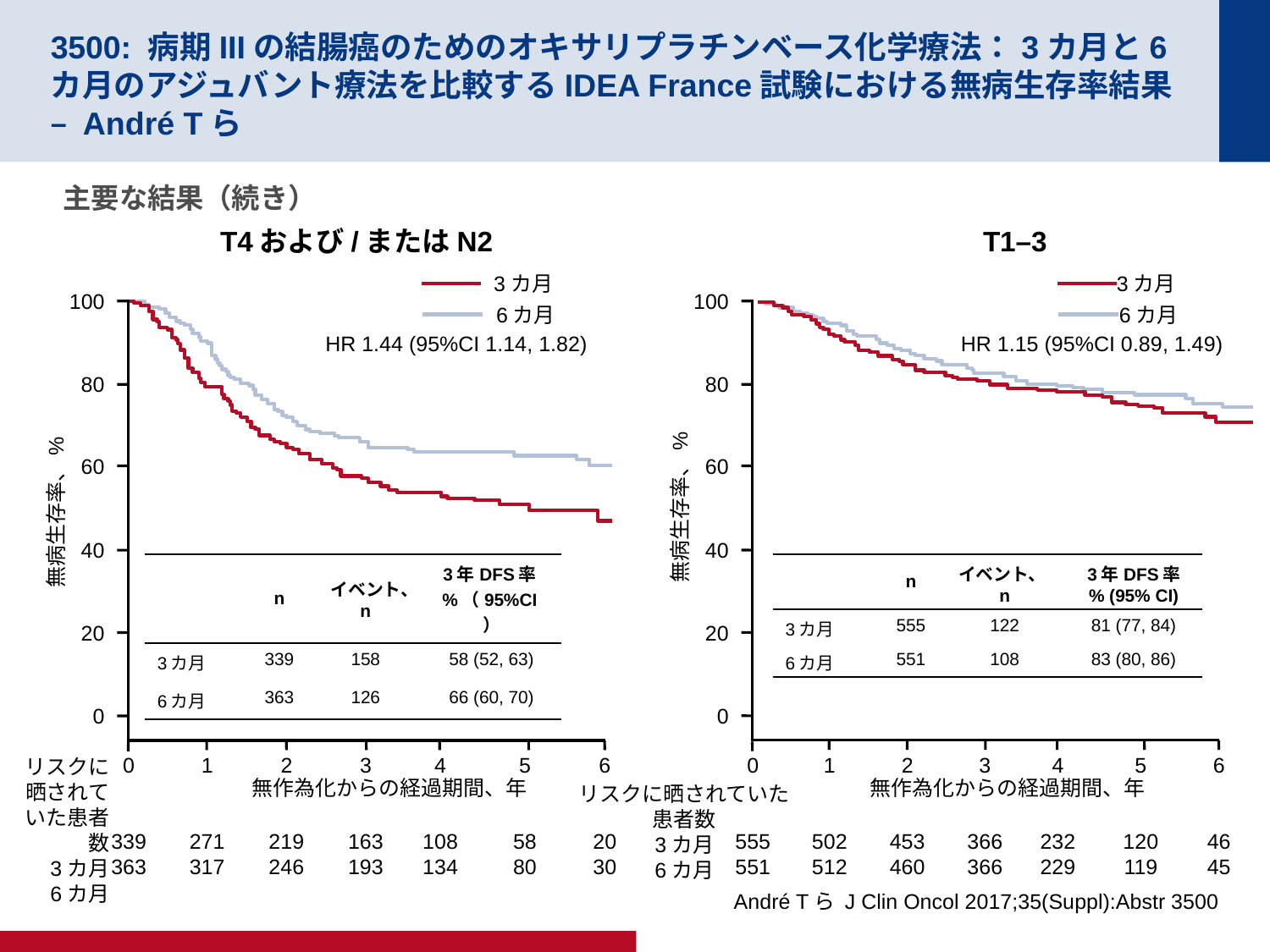

# 3500: 病期IIIの結腸癌のためのオキサリプラチンベース化学療法：3カ月と6カ月のアジュバント療法を比較するIDEA France試験における無病生存率結果 – André Tら
主要な結果（続き）
T4および/またはN2
T1–3
3カ月
6カ月
HR 1.44 (95%CI 1.14, 1.82)
3カ月
6カ月
HR 1.15 (95%CI 0.89, 1.49)
100

80

60

無病生存率、%
40

20

0

0

555
551
1

502
512
2

453
460
3

366
366
4

232
229
5

120
119
6

46
45

無作為化からの経過期間、年
リスクに晒されていた
患者数
3カ月
6カ月

|  | n | イベント、n | 3年DFS率 % (95% CI) |
| --- | --- | --- | --- |
| 3カ月 | 555 | 122 | 81 (77, 84) |
| 6カ月 | 551 | 108 | 83 (80, 86) |
100

80

60

無病生存率、%
40

|  | n | イベント、n | 3年DFS率 %（95%CI） |
| --- | --- | --- | --- |
| 3カ月 | 339 | 158 | 58 (52, 63) |
| 6カ月 | 363 | 126 | 66 (60, 70) |
20

0

0

339
363
1

271
317
2

219
246
3

163
193
4

108
134
5

58
80
6

20
30
リスクに晒されていた患者数
3カ月
6カ月

無作為化からの経過期間、年
André Tら J Clin Oncol 2017;35(Suppl):Abstr 3500